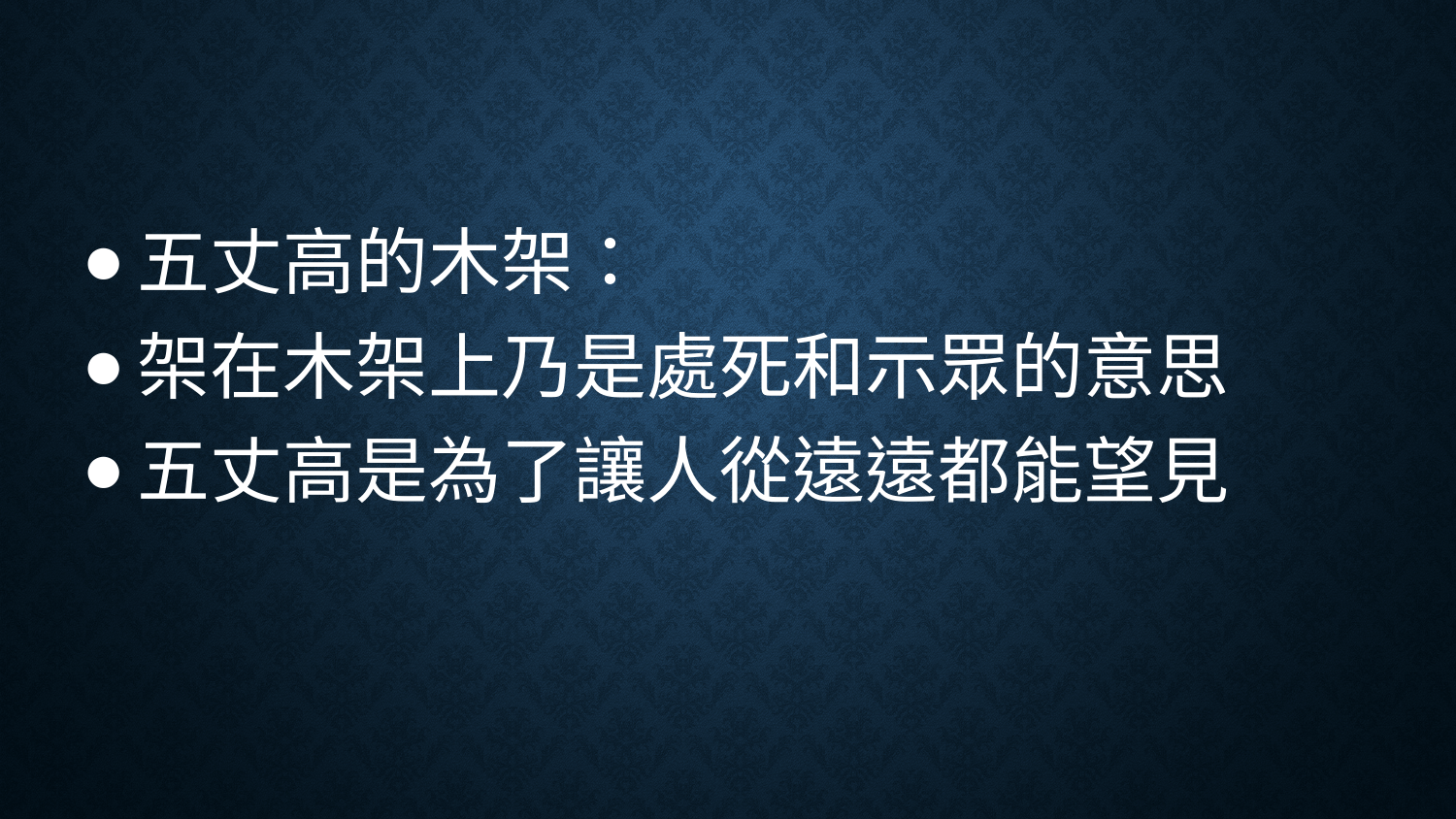

#
五丈高的木架：
架在木架上乃是處死和示眾的意思
五丈高是為了讓人從遠遠都能望見